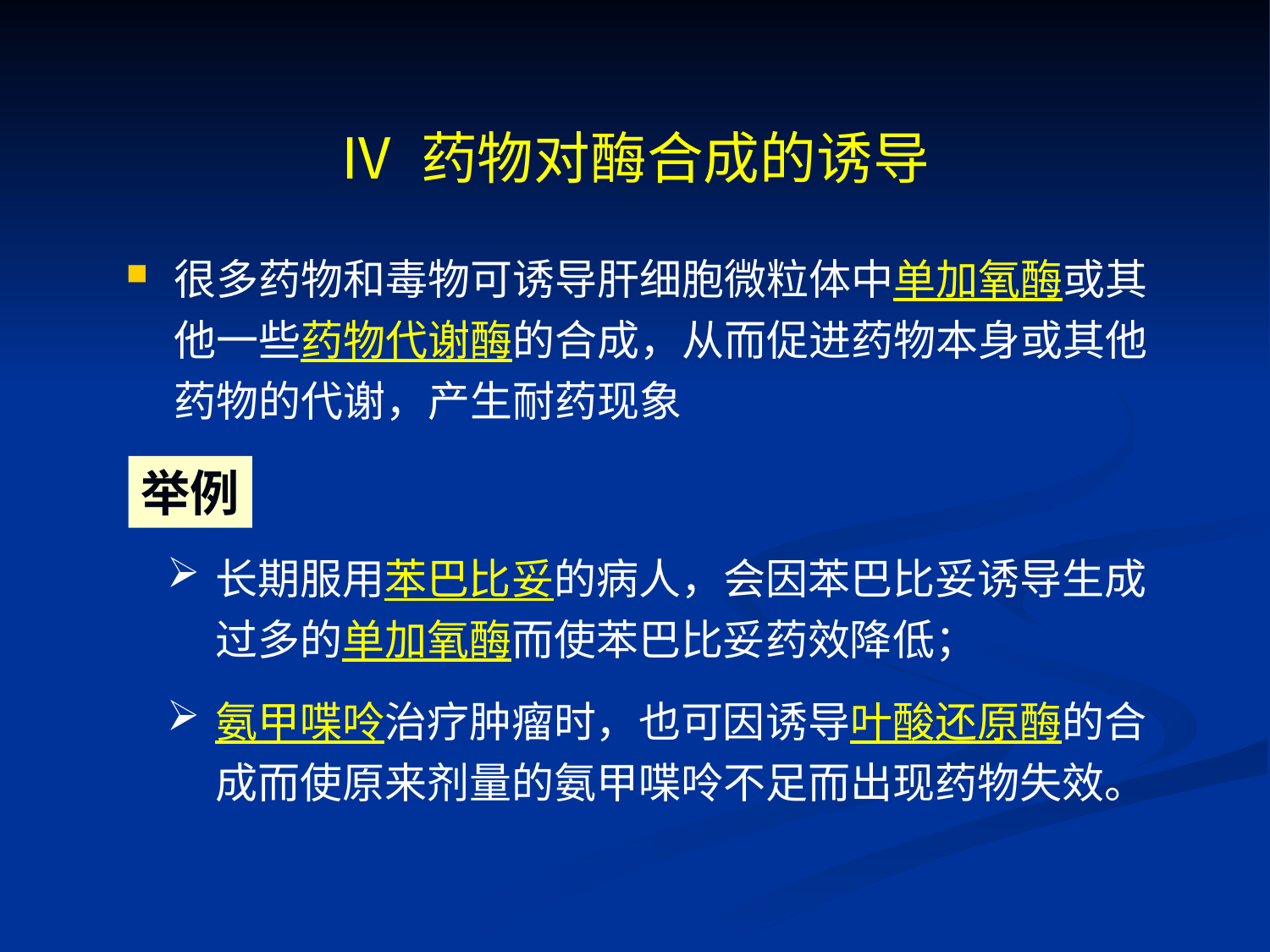

Ⅳ 药物对酶合成的诱导
很多药物和毒物可诱导肝细胞微粒体中单加氧酶或其他一些药物代谢酶的合成，从而促进药物本身或其他药物的代谢，产生耐药现象
举例
长期服用苯巴比妥的病人，会因苯巴比妥诱导生成过多的单加氧酶而使苯巴比妥药效降低；
氨甲喋呤治疗肿瘤时，也可因诱导叶酸还原酶的合成而使原来剂量的氨甲喋呤不足而出现药物失效。